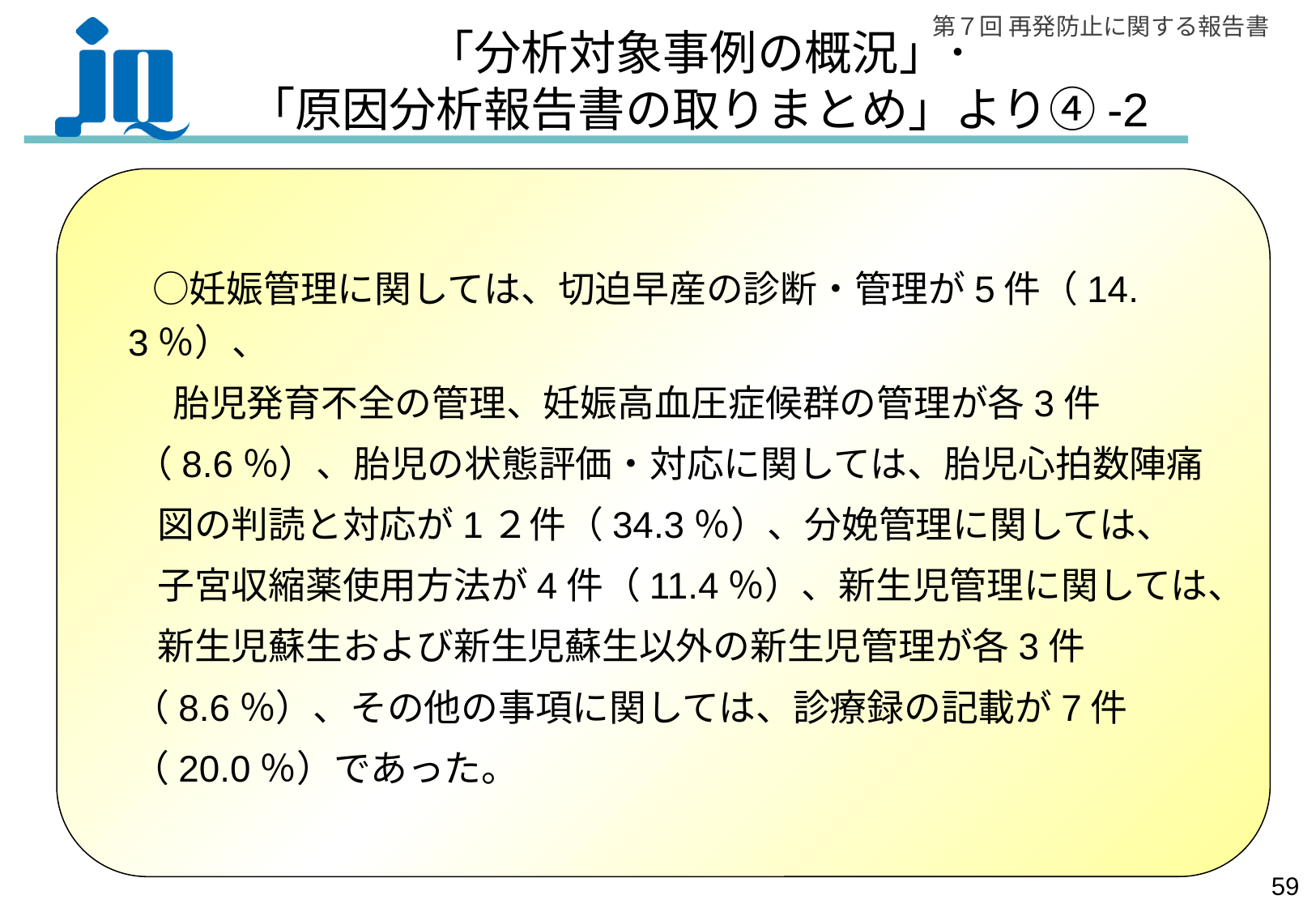

# 「分析対象事例の概況」･ 「原因分析報告書の取りまとめ」より④-2
　   ○妊娠管理に関しては、切迫早産の診断・管理が5件（14.3％）、
　　 胎児発育不全の管理、妊娠高血圧症候群の管理が各3件
　 （8.6％）、胎児の状態評価・対応に関しては、胎児心拍数陣痛
       図の判読と対応が1２件（34.3％）、分娩管理に関しては、
       子宮収縮薬使用方法が4件（11.4％）、新生児管理に関しては、
       新生児蘇生および新生児蘇生以外の新生児管理が各3件
    （8.6％）、その他の事項に関しては、診療録の記載が7件
    （20.0％）であった。
59